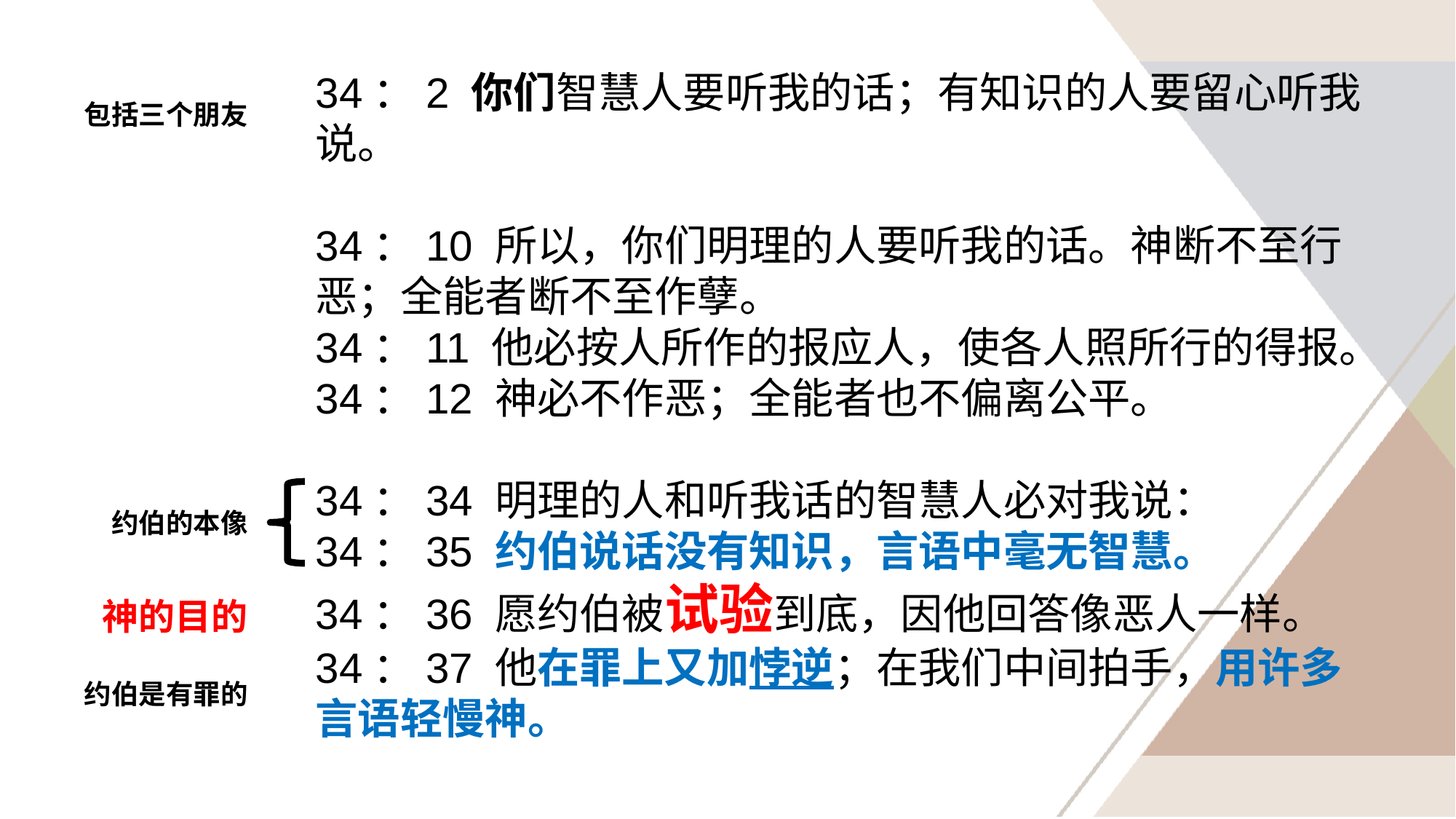

34：2 你们智慧人要听我的话；有知识的人要留心听我说。

34：10 所以，你们明理的人要听我的话。神断不至行恶；全能者断不至作孽。
34：11 他必按人所作的报应人，使各人照所行的得报。
34：12 神必不作恶；全能者也不偏离公平。

34：34 明理的人和听我话的智慧人必对我说：
34：35 约伯说话没有知识，言语中毫无智慧。
34：36 愿约伯被试验到底，因他回答像恶人一样。
34：37 他在罪上又加悖逆；在我们中间拍手，用许多言语轻慢神。
包括三个朋友

约伯的本像
神的目的
约伯是有罪的